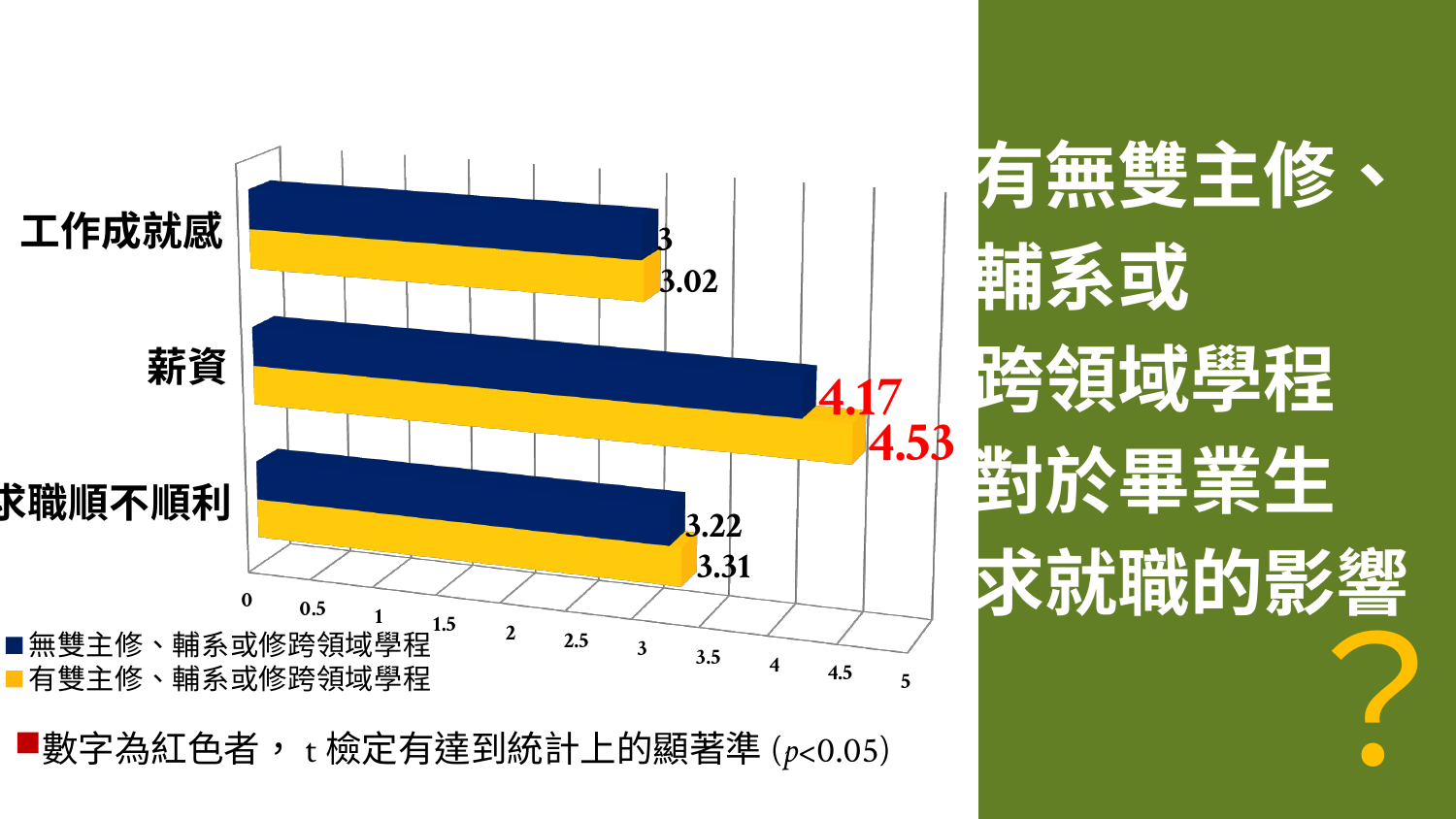

有無雙主修、
輔系或
跨領域學程
對於畢業生
求就職的影響

[unsupported chart]

？
數字為紅色者，t檢定有達到統計上的顯著準(p<0.05)
48